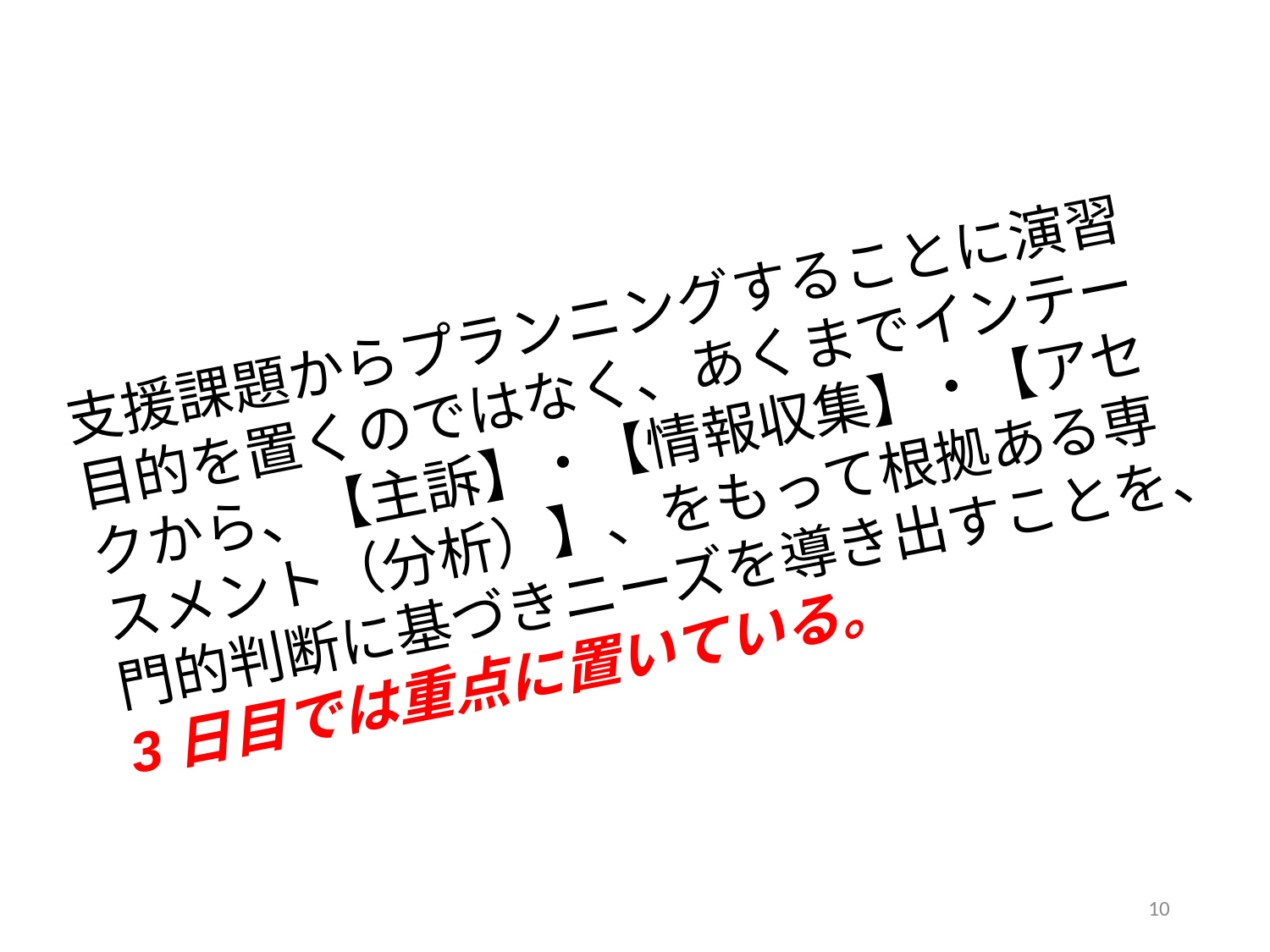

支援課題からプランニングすることに演習目的を置くのではなく、あくまでインテークから、【主訴】・【情報収集】・【アセスメント（分析）】、をもって根拠ある専門的判断に基づきニーズを導き出すことを、3日目では重点に置いている。
10